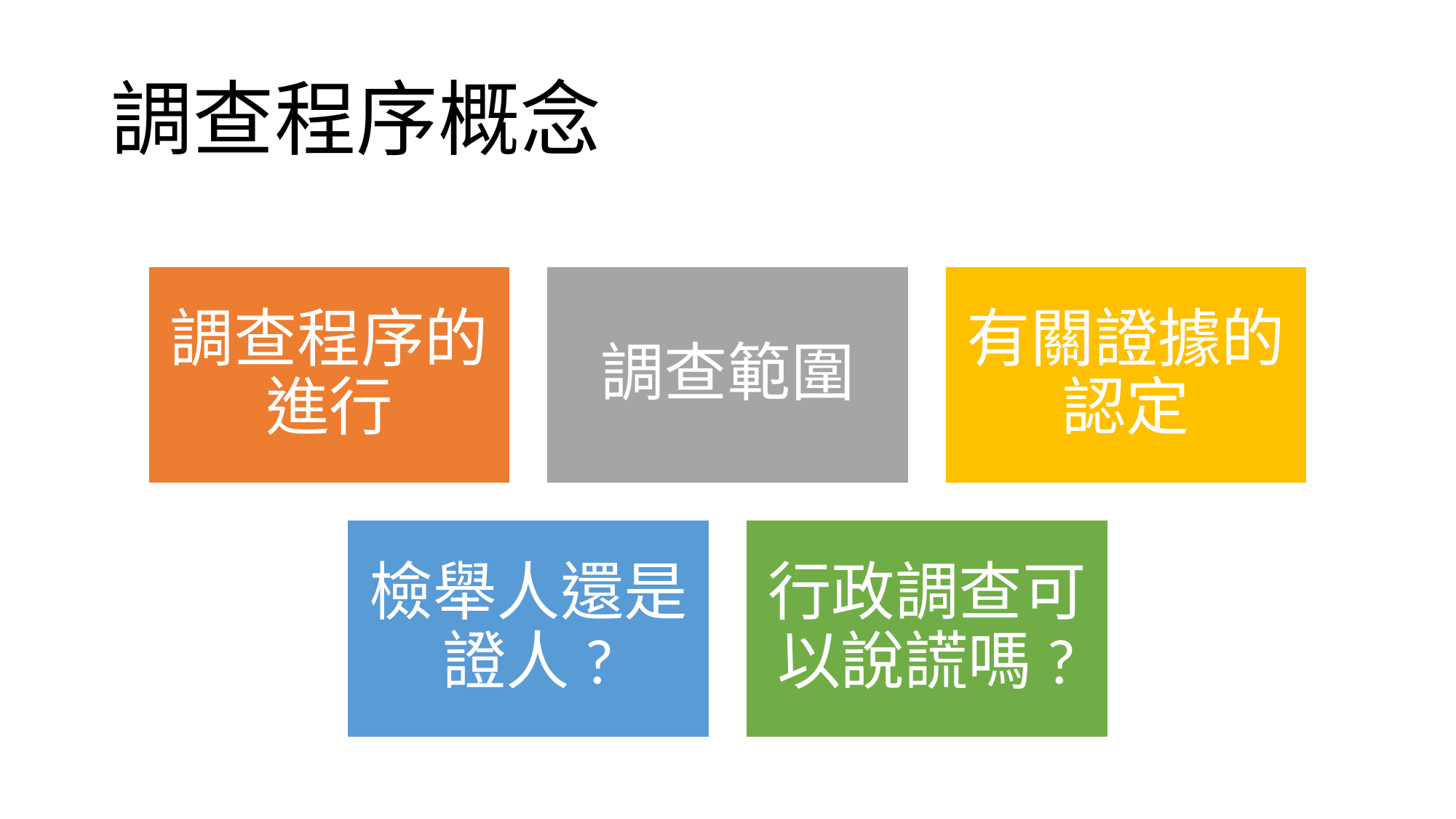

# 調查程序概念

調查程序的進行

調查範圍

有關證據的認定

檢舉人還是證人?

行政調查可以說謊嗎?